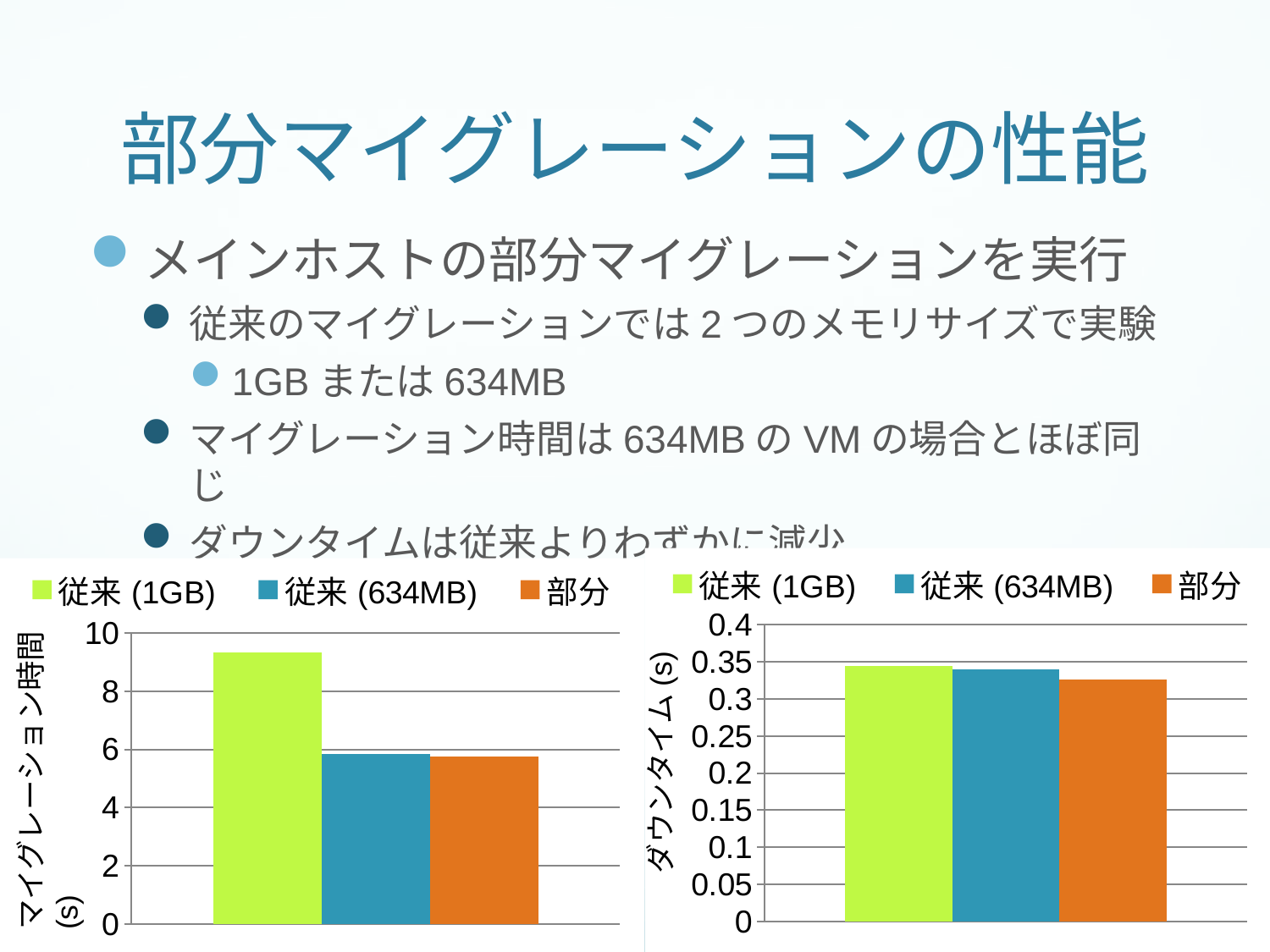

# 部分マイグレーションの性能
メインホストの部分マイグレーションを実行
従来のマイグレーションでは2つのメモリサイズで実験
1GBまたは634MB
マイグレーション時間は634MBのVMの場合とほぼ同じ
ダウンタイムは従来よりわずかに減少

### Chart

| Category | 従来(1GB) | 従来(634MB) | 部分 |
|---|---|---|---|

### Chart

| Category | 従来(1GB) | 従来(634MB) | 部分 |
|---|---|---|---|
ダウンタイム(s)
マイグレーション時間(s)